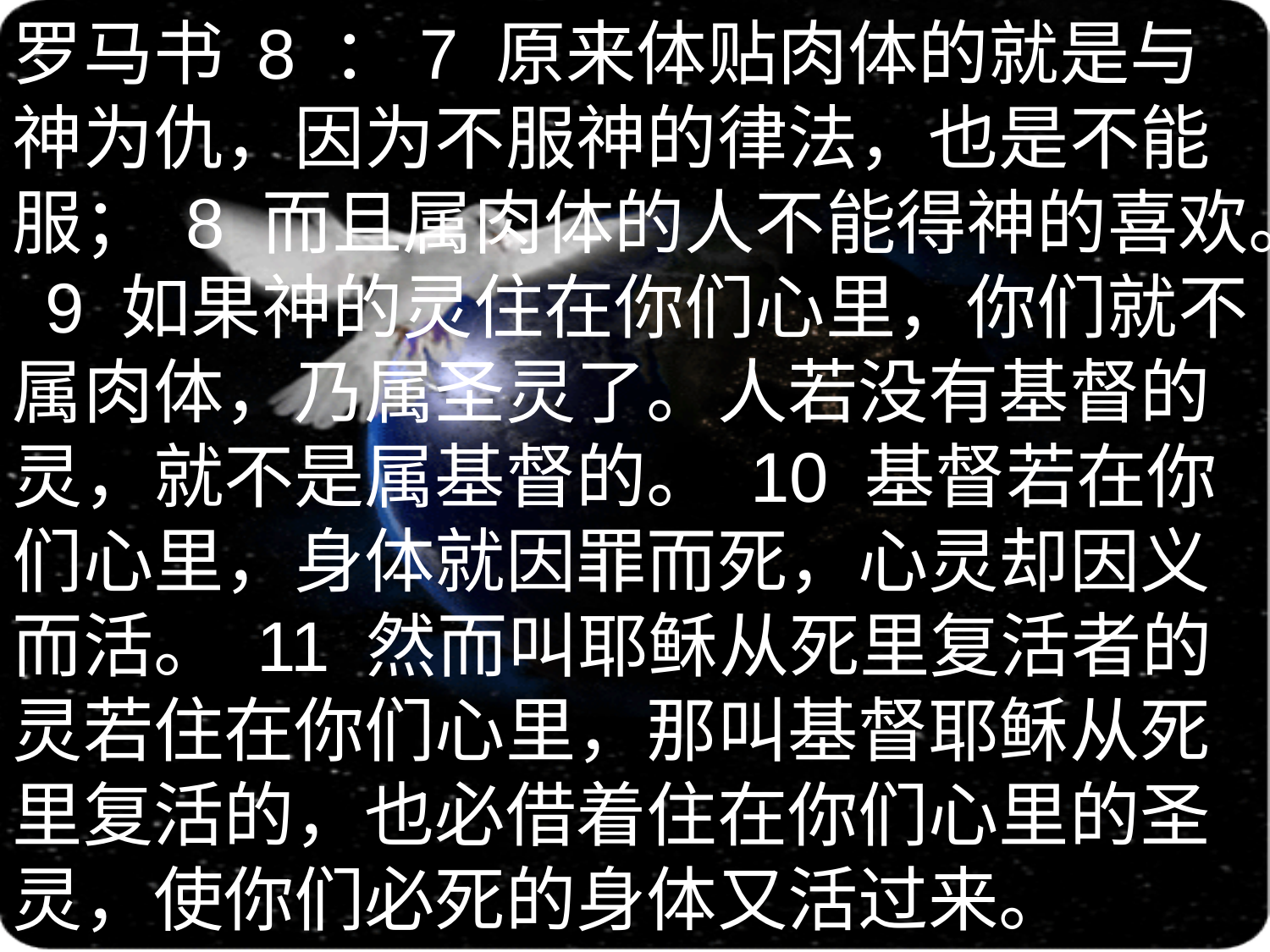

罗马书 8 ：7 原来体贴肉体的就是与神为仇，因为不服神的律法，也是不能服； 8 而且属肉体的人不能得神的喜欢。 9 如果神的灵住在你们心里，你们就不属肉体，乃属圣灵了。人若没有基督的灵，就不是属基督的。 10 基督若在你们心里，身体就因罪而死，心灵却因义而活。 11 然而叫耶稣从死里复活者的灵若住在你们心里，那叫基督耶稣从死里复活的，也必借着住在你们心里的圣灵，使你们必死的身体又活过来。